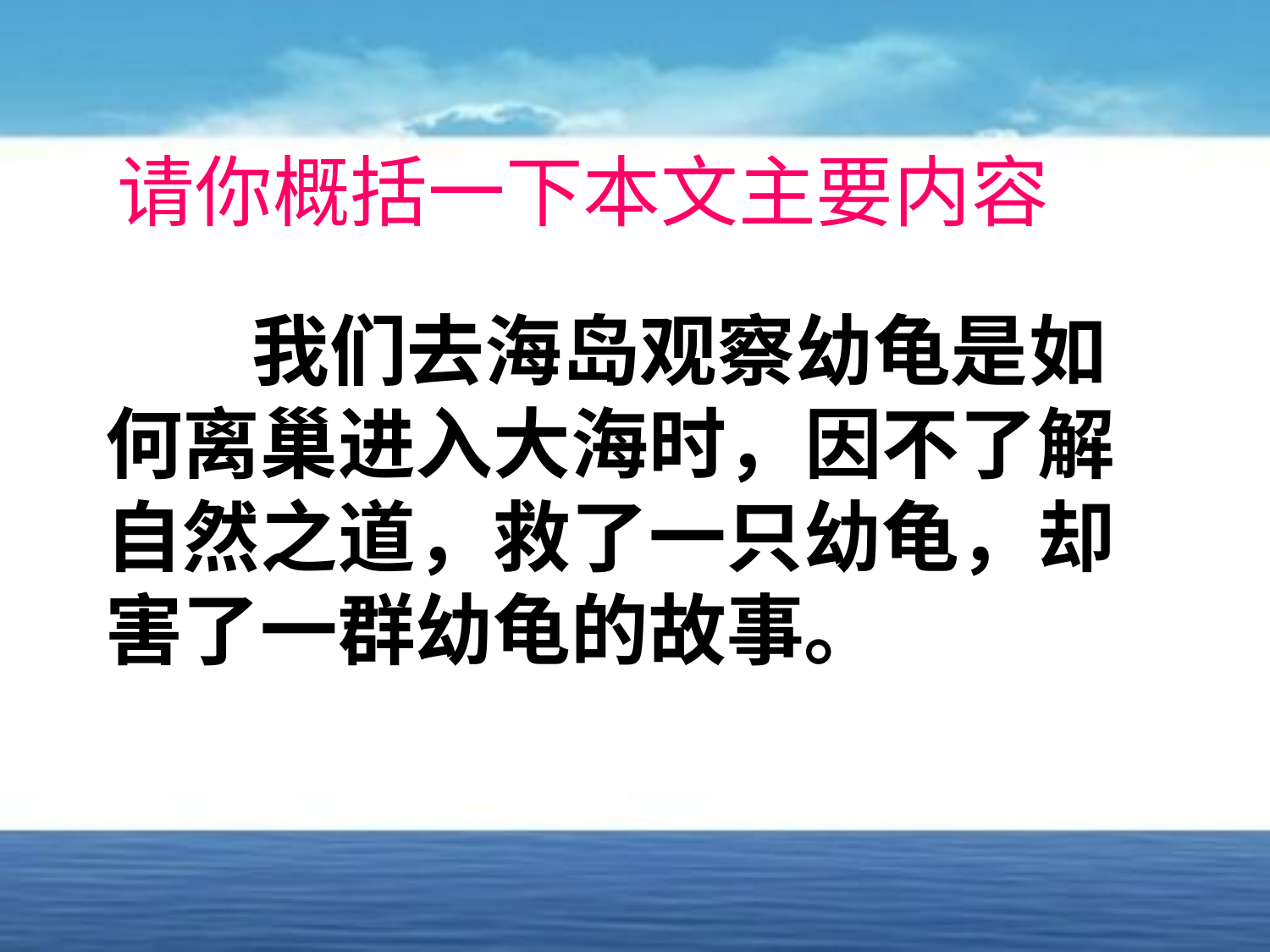

请你概括一下本文主要内容
          我们去海岛观察幼龟是如何离巢进入大海时，因不了解自然之道，救了一只幼龟，却害了一群幼龟的故事。